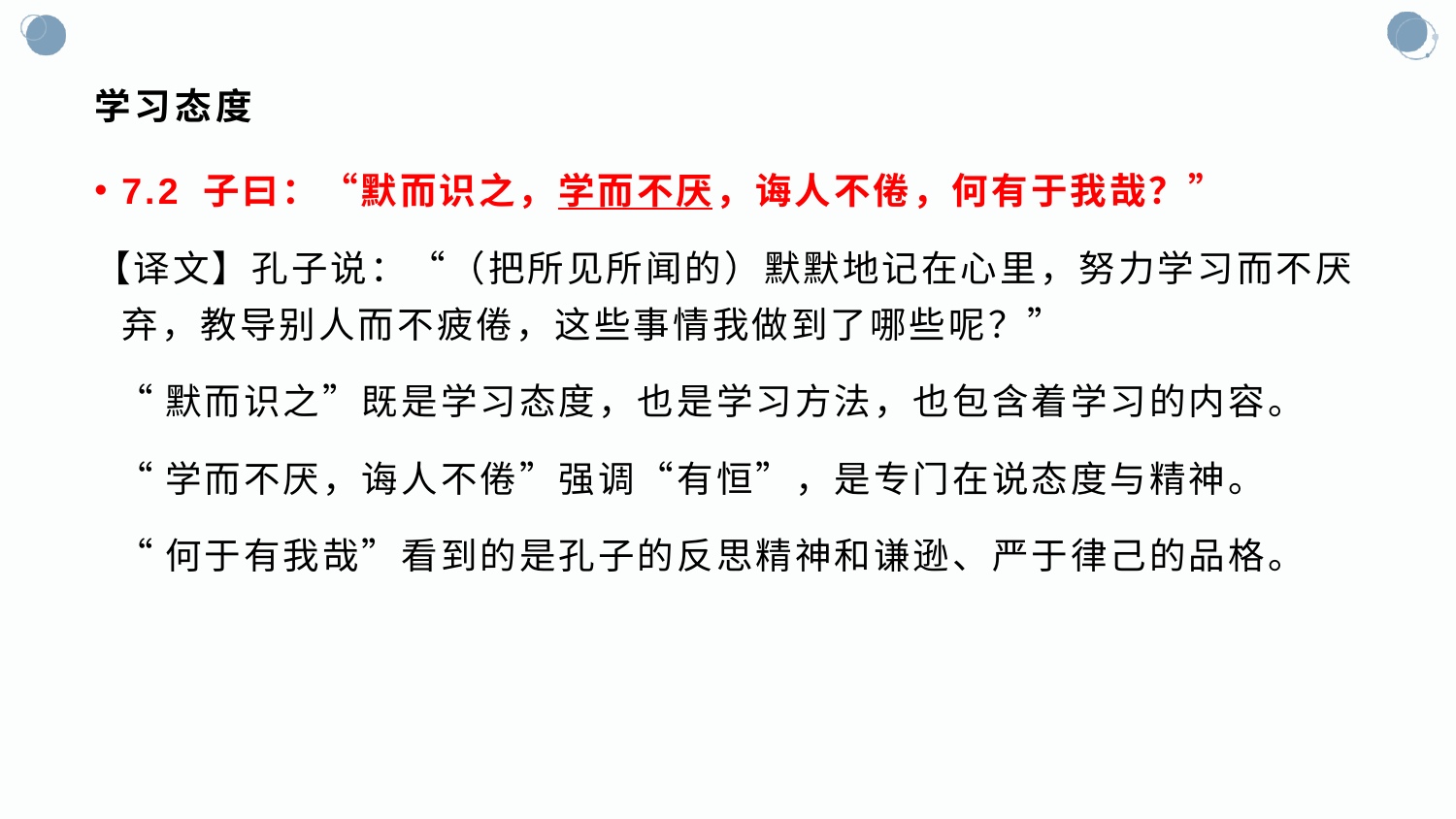

# 学习态度
7.2 子曰：“默而识之，学而不厌，诲人不倦，何有于我哉？”
【译文】孔子说：“（把所见所闻的）默默地记在心里，努力学习而不厌弃，教导别人而不疲倦，这些事情我做到了哪些呢？”
  “默而识之”既是学习态度，也是学习方法，也包含着学习的内容。
  “学而不厌，诲人不倦”强调“有恒”，是专门在说态度与精神。
  “何于有我哉”看到的是孔子的反思精神和谦逊、严于律己的品格。